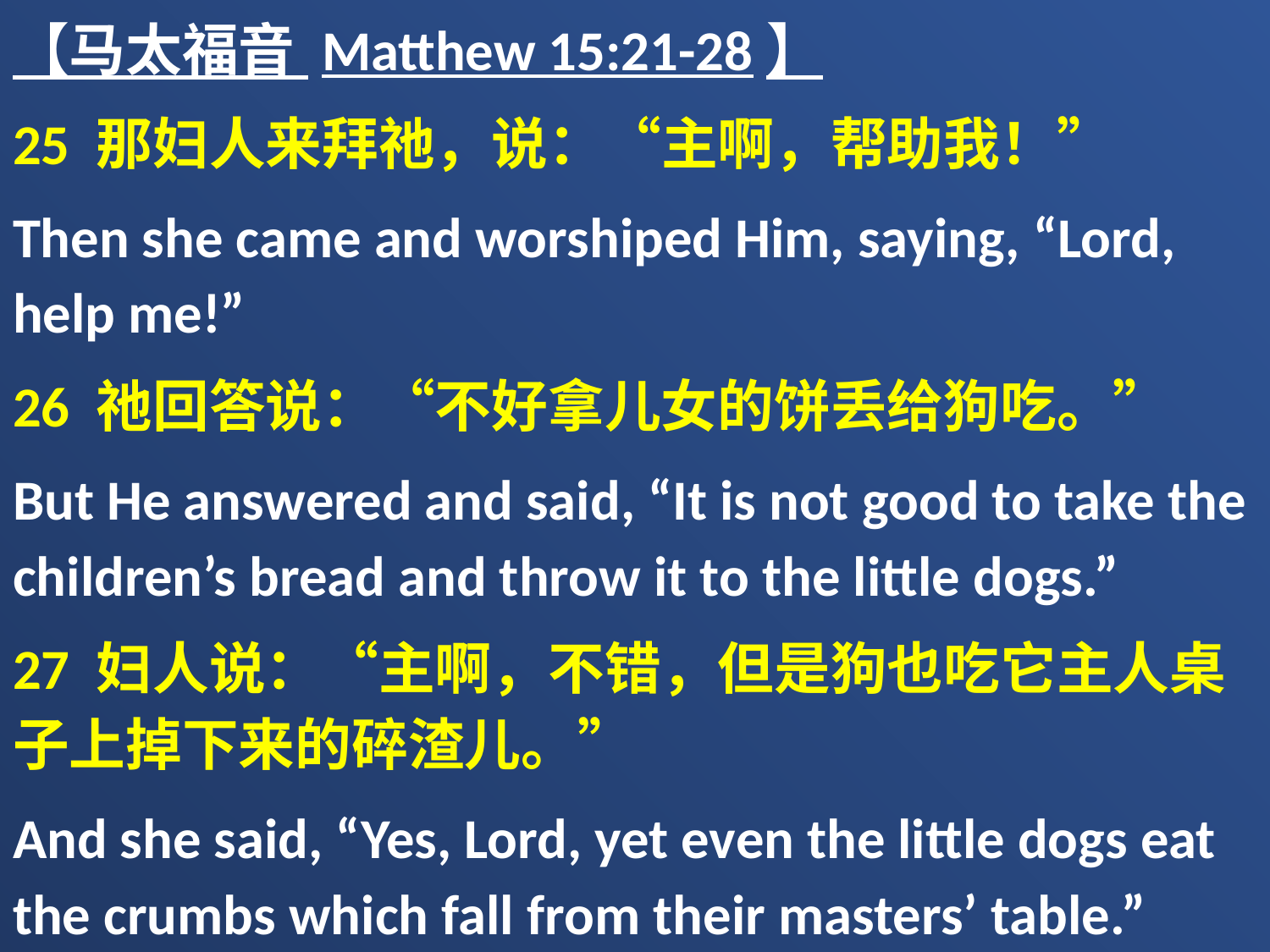

【马太福音 Matthew 15:21-28】
25 那妇人来拜祂，说：“主啊，帮助我！”
Then she came and worshiped Him, saying, “Lord, help me!”
26 祂回答说：“不好拿儿女的饼丢给狗吃。”
But He answered and said, “It is not good to take the children’s bread and throw it to the little dogs.”
27 妇人说：“主啊，不错，但是狗也吃它主人桌子上掉下来的碎渣儿。”
And she said, “Yes, Lord, yet even the little dogs eat the crumbs which fall from their masters’ table.”